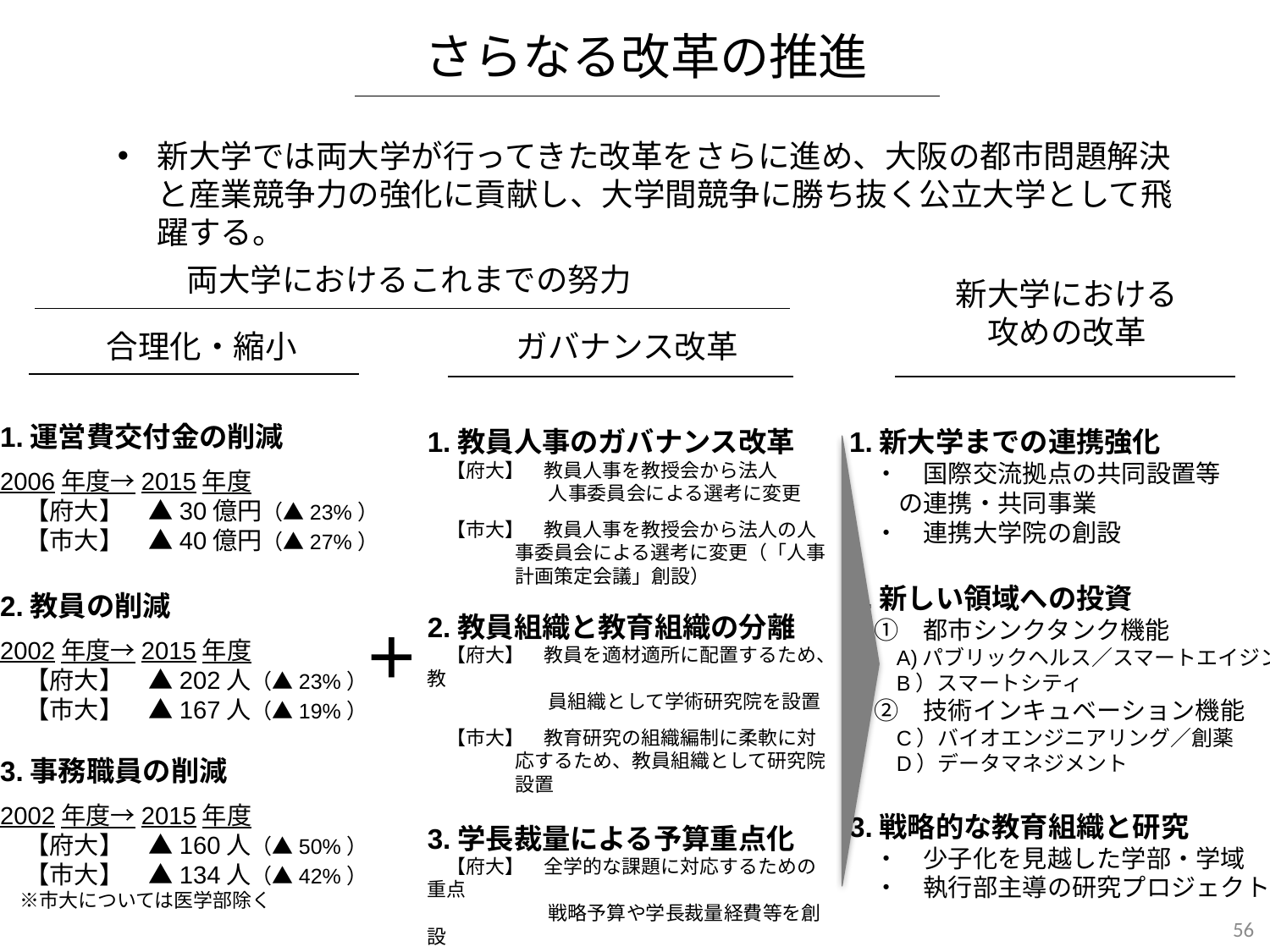

さらなる改革の推進
新大学では両大学が行ってきた改革をさらに進め、大阪の都市問題解決と産業競争力の強化に貢献し、大学間競争に勝ち抜く公立大学として飛躍する。
両大学におけるこれまでの努力
新大学における
攻めの改革
合理化・縮小
ガバナンス改革
1.運営費交付金の削減

2006年度→2015年度
　【府大】　▲30億円（▲23%）
　【市大】　▲40億円（▲27%）

2.教員の削減

2002年度→2015年度
　【府大】　▲202人（▲23%）
　【市大】　▲167人（▲19%）

3.事務職員の削減

2002年度→2015年度
　【府大】　▲160人（▲50%）
　【市大】　▲134人（▲42%）
　※市大については医学部除く
1.教員人事のガバナンス改革
　【府大】　教員人事を教授会から法人
　　　　　　 人事委員会による選考に変更

　【市大】　教員人事を教授会から法人の人事委員会による選考に変更（「人事計画策定会議」創設）

2.教員組織と教育組織の分離
　【府大】　教員を適材適所に配置するため、教
　　　　　　 員組織として学術研究院を設置

　【市大】　教育研究の組織編制に柔軟に対応するため、教員組織として研究院設置

3.学長裁量による予算重点化
　【府大】　全学的な課題に対応するための重点
　　　　　　 戦略予算や学長裁量経費等を創設

　【市大】　学長裁量経費や各推進本部経費等
　　　　　　 により戦略的な予算配分を実施
1.新大学までの連携強化
　・　国際交流拠点の共同設置等
　　の連携・共同事業
　・　連携大学院の創設

2.新しい領域への投資
　①　都市シンクタンク機能
　　A)パブリックヘルス／スマートエイジング
　　B）スマートシティ
　②　技術インキュベーション機能
　　C）バイオエンジニアリング／創薬
　　D）データマネジメント

3.戦略的な教育組織と研究
　・　少子化を見越した学部・学域
　・　執行部主導の研究プロジェクト
＋

56